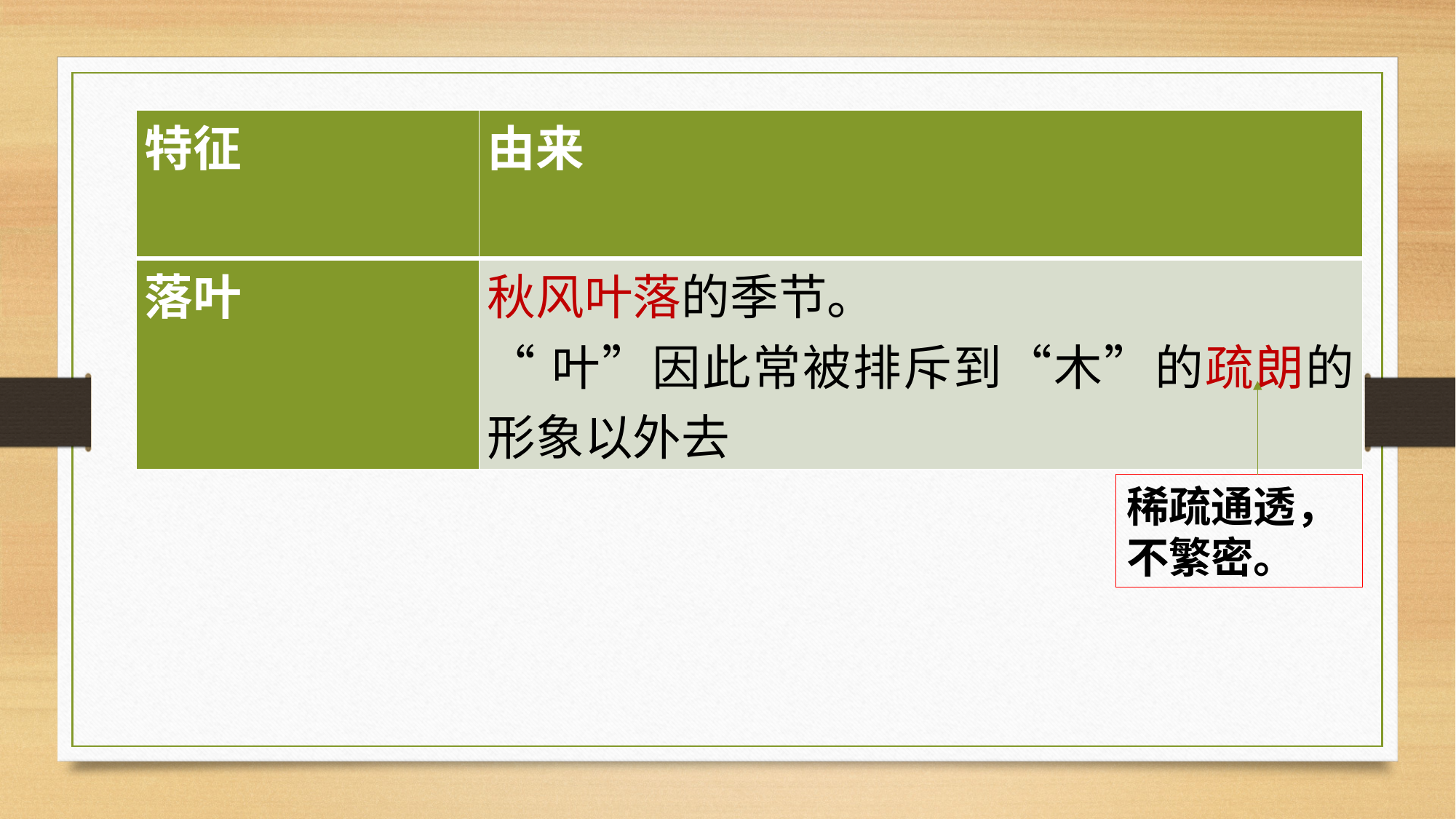

| 特征 | 由来 |
| --- | --- |
| 落叶 | 秋风叶落的季节。 “叶”因此常被排斥到“木”的疏朗的形象以外去 |
稀疏通透，不繁密。